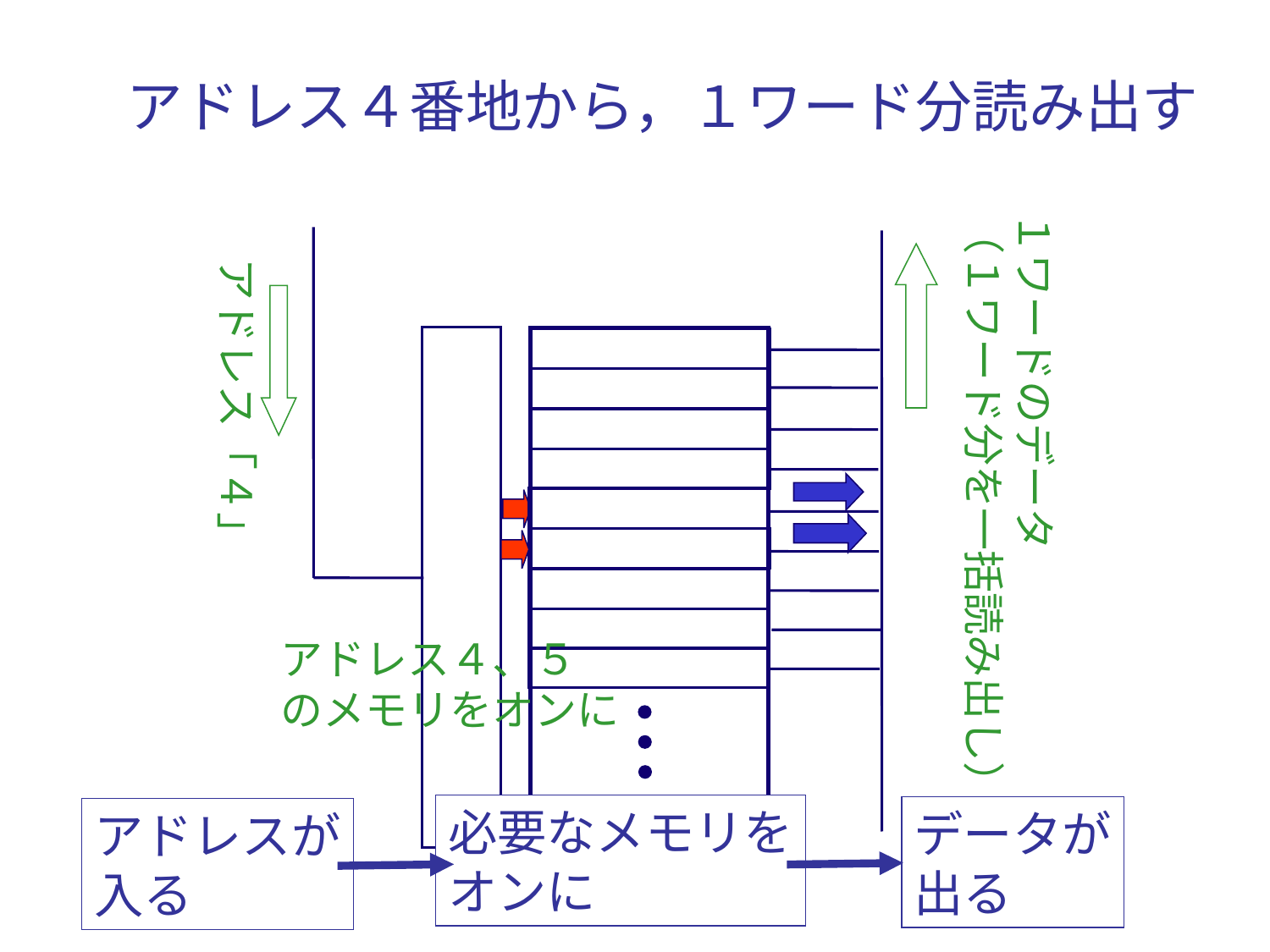

アドレス４番地から，１ワード分読み出す
１ワードのデータ
（１ワード分を一括読み出し）

アドレス「４」

アドレス４、５
のメモリをオンに

必要なメモリを
オンに
データが
出る
アドレスが
入る